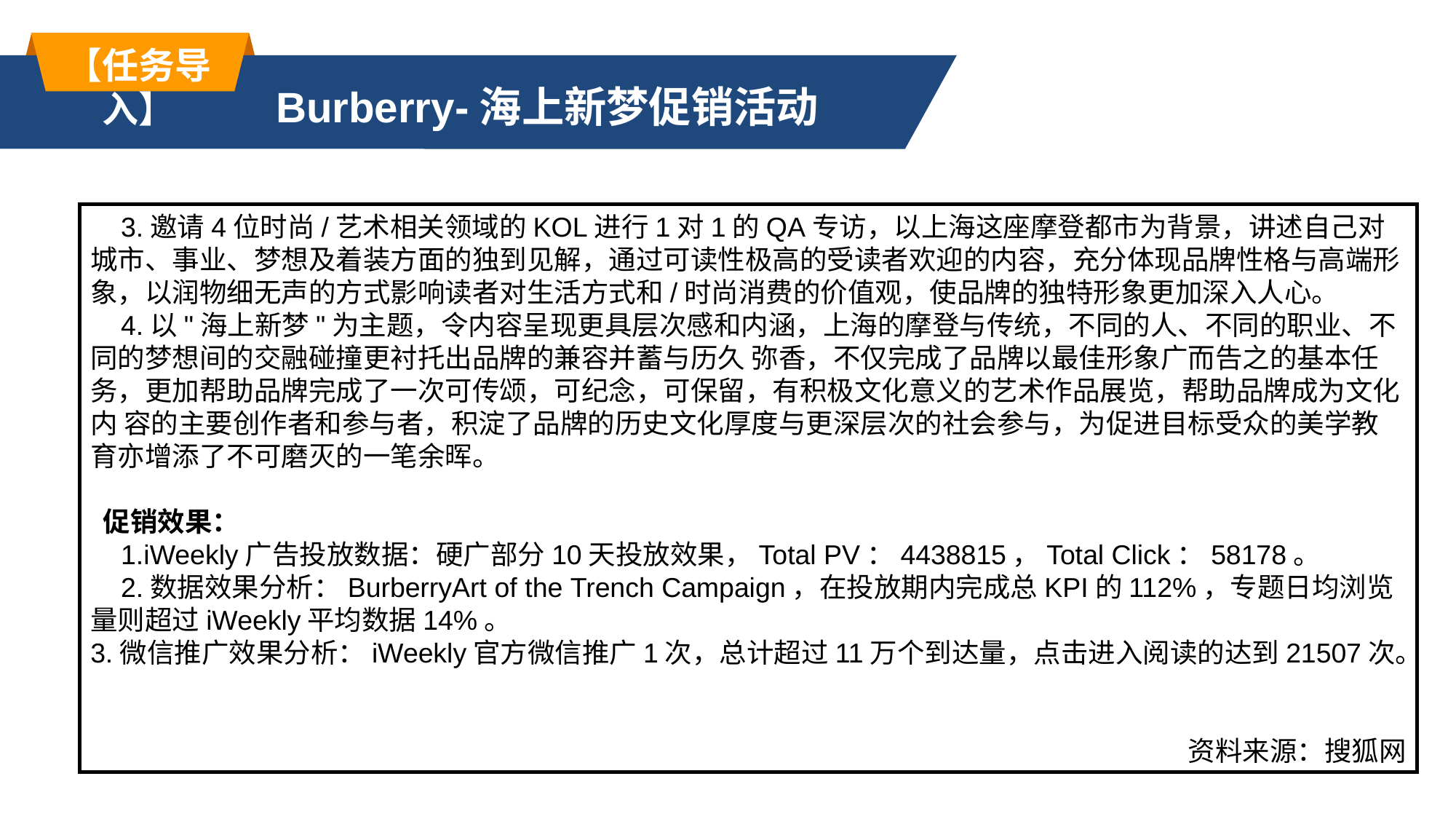

【任务导入】

Burberry-海上新梦促销活动
    3.邀请4位时尚/艺术相关领域的KOL进行1对1的QA专访，以上海这座摩登都市为背景，讲述自己对城市、事业、梦想及着装方面的独到见解，通过可读性极高的受读者欢迎的内容，充分体现品牌性格与高端形象，以润物细无声的方式影响读者对生活方式和/时尚消费的价值观，使品牌的独特形象更加深入人心。
    4.以"海上新梦"为主题，令内容呈现更具层次感和内涵，上海的摩登与传统，不同的人、不同的职业、不同的梦想间的交融碰撞更衬托出品牌的兼容并蓄与历久 弥香，不仅完成了品牌以最佳形象广而告之的基本任务，更加帮助品牌完成了一次可传颂，可纪念，可保留，有积极文化意义的艺术作品展览，帮助品牌成为文化内 容的主要创作者和参与者，积淀了品牌的历史文化厚度与更深层次的社会参与，为促进目标受众的美学教育亦增添了不可磨灭的一笔余晖。

 促销效果：
    1.iWeekly广告投放数据：硬广部分10天投放效果，Total PV：4438815，Total Click：58178。
    2.数据效果分析：BurberryArt of the Trench Campaign，在投放期内完成总KPI的112%，专题日均浏览量则超过iWeekly平均数据14%。
3.微信推广效果分析：iWeekly官方微信推广1次，总计超过11万个到达量，点击进入阅读的达到21507次。

资料来源：搜狐网